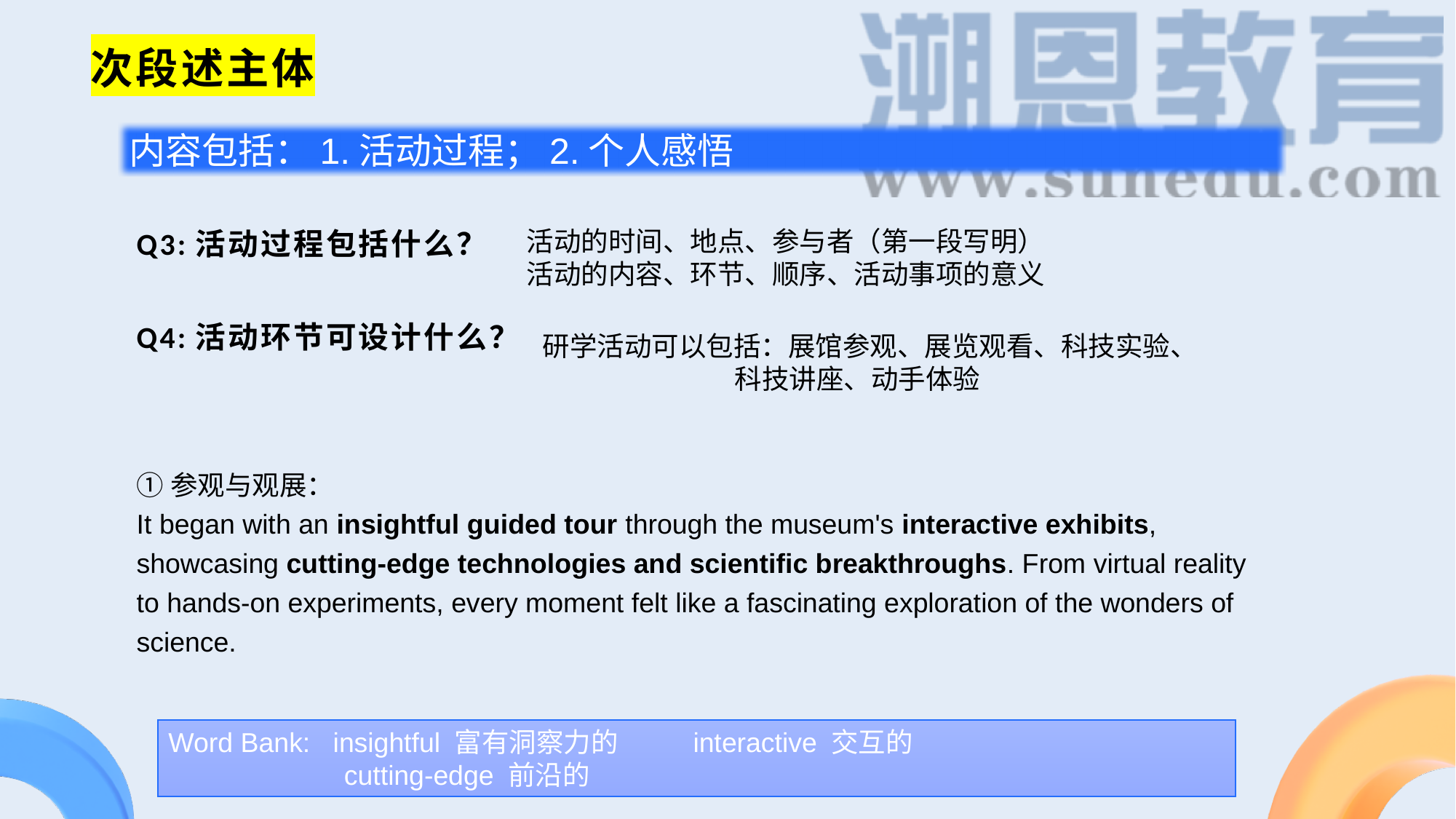

次段述主体

内容包括：1.活动过程；2.个人感悟
Q3:活动过程包括什么？

活动的时间、地点、参与者（第一段写明）
活动的内容、环节、顺序、活动事项的意义
Q4:活动环节可设计什么？

研学活动可以包括：展馆参观、展览观看、科技实验、
                              科技讲座、动手体验
①参观与观展：
It began with an insightful guided tour through the museum's interactive exhibits, showcasing cutting-edge technologies and scientific breakthroughs. From virtual reality to hands-on experiments, every moment felt like a fascinating exploration of the wonders of science.
Word Bank:   insightful 富有洞察力的           interactive 交互的
                       cutting-edge 前沿的